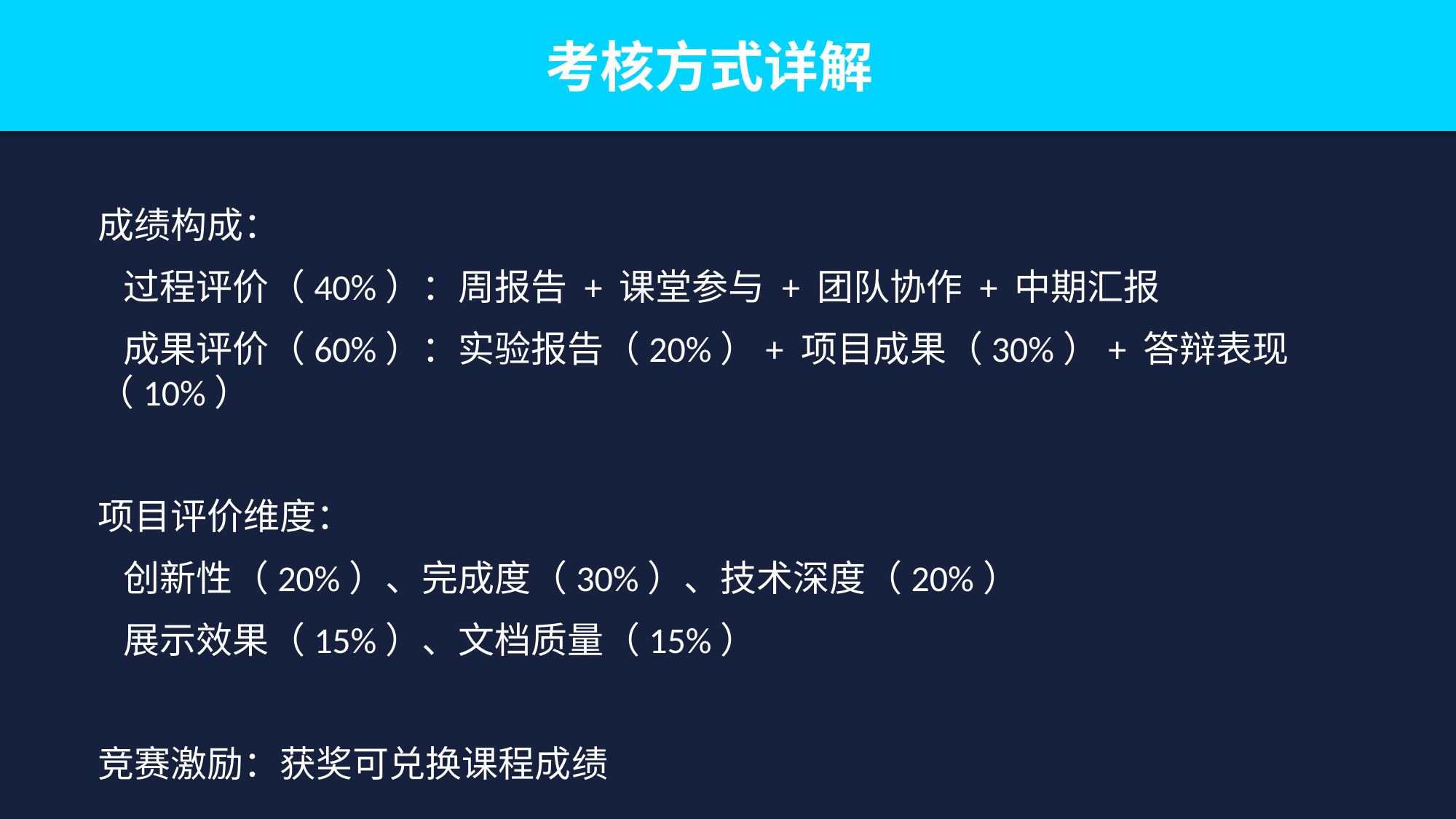

考核方式详解
成绩构成：
  过程评价（40%）：周报告 + 课堂参与 + 团队协作 + 中期汇报
  成果评价（60%）：实验报告（20%）+ 项目成果（30%）+ 答辩表现（10%）

项目评价维度：
  创新性（20%）、完成度（30%）、技术深度（20%）
  展示效果（15%）、文档质量（15%）

竞赛激励：获奖可兑换课程成绩